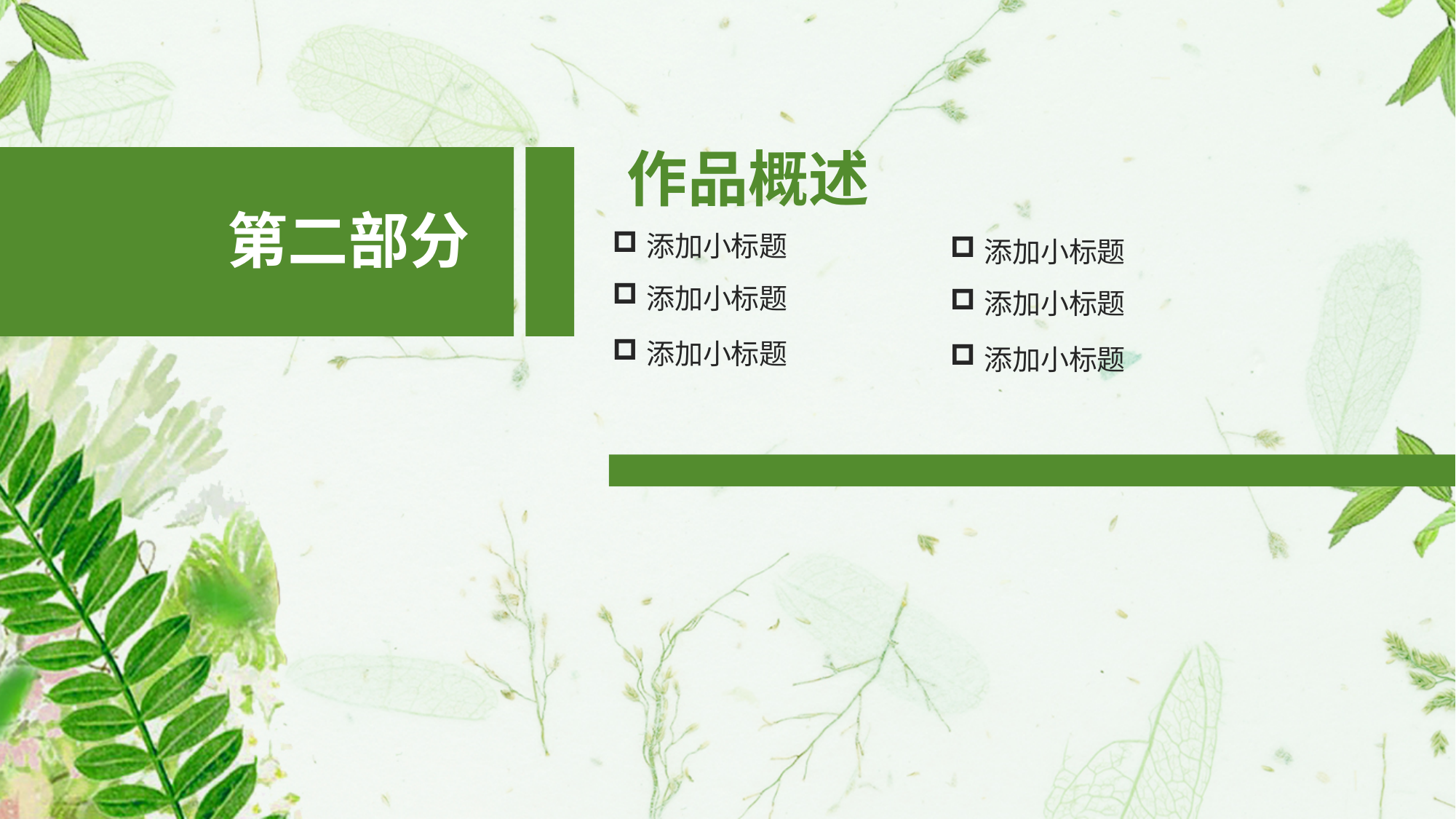

作品概述

第二部分
添加小标题
添加小标题
添加小标题
添加小标题
添加小标题
添加小标题